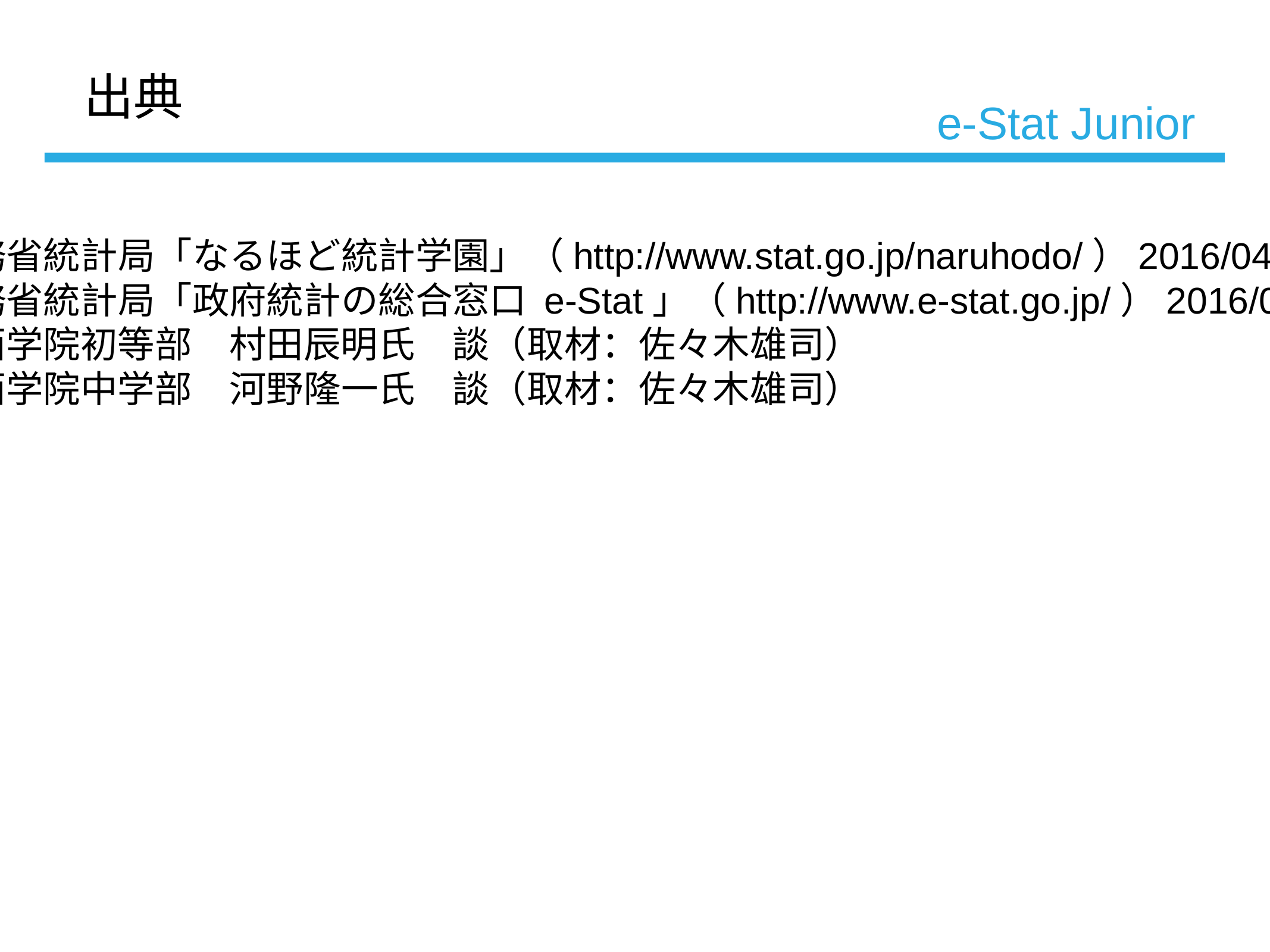

出典
# e-Stat Junior

※1　総務省統計局「なるほど統計学園」（http://www.stat.go.jp/naruhodo/）2016/04/08確認
※2　総務省統計局「政府統計の総合窓口 e-Stat」（http://www.e-stat.go.jp/）2016/04/08確認
※3　関西学院初等部　村田辰明氏　談（取材：佐々木雄司）
※4　関西学院中学部　河野隆一氏　談（取材：佐々木雄司）